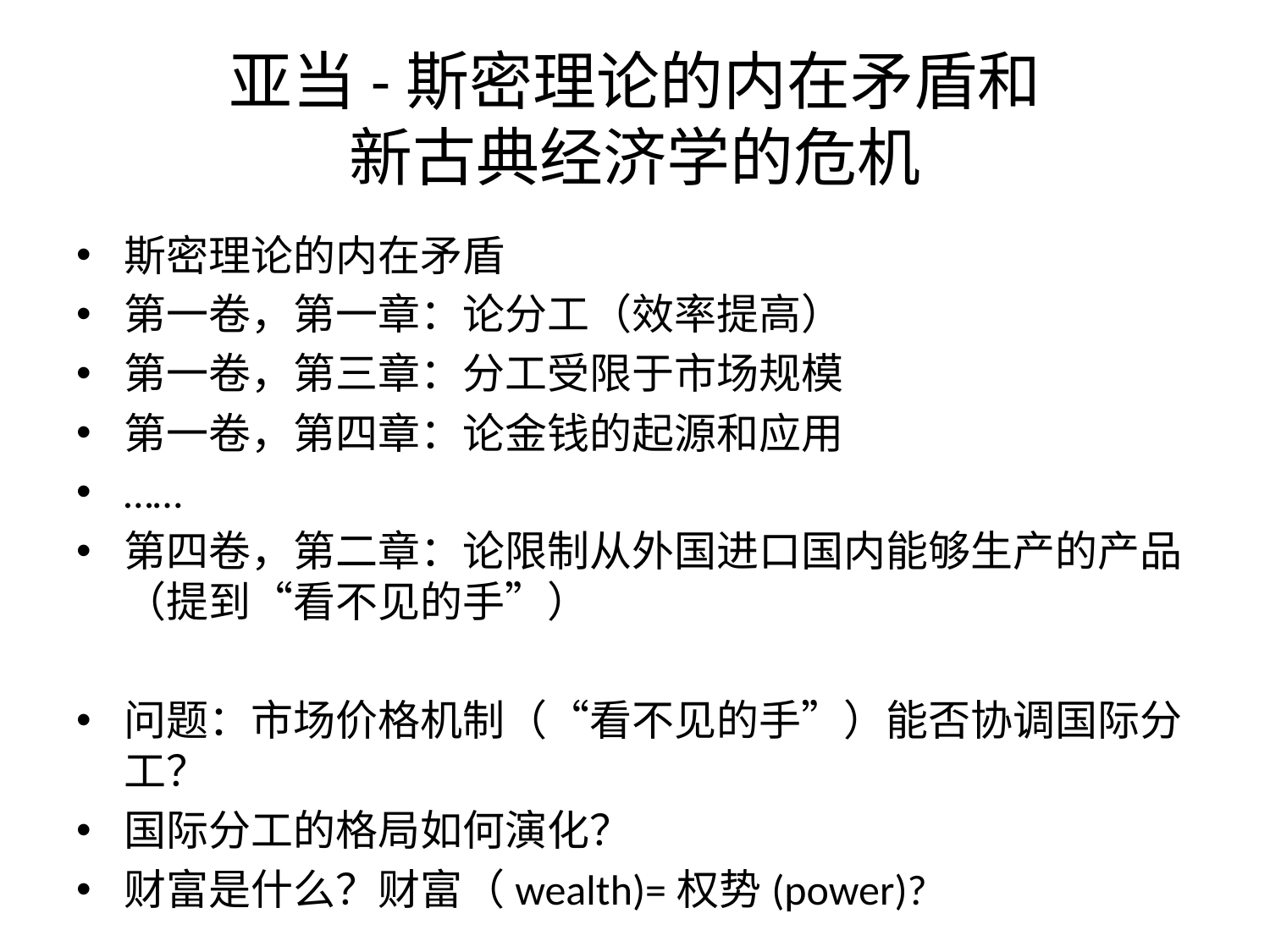

# 亚当-斯密理论的内在矛盾和 新古典经济学的危机
斯密理论的内在矛盾
第一卷，第一章：论分工（效率提高）
第一卷，第三章：分工受限于市场规模
第一卷，第四章：论金钱的起源和应用
……
第四卷，第二章：论限制从外国进口国内能够生产的产品（提到“看不见的手”）

问题：市场价格机制（“看不见的手”）能否协调国际分工？
国际分工的格局如何演化？
财富是什么？财富（wealth)=权势(power)?